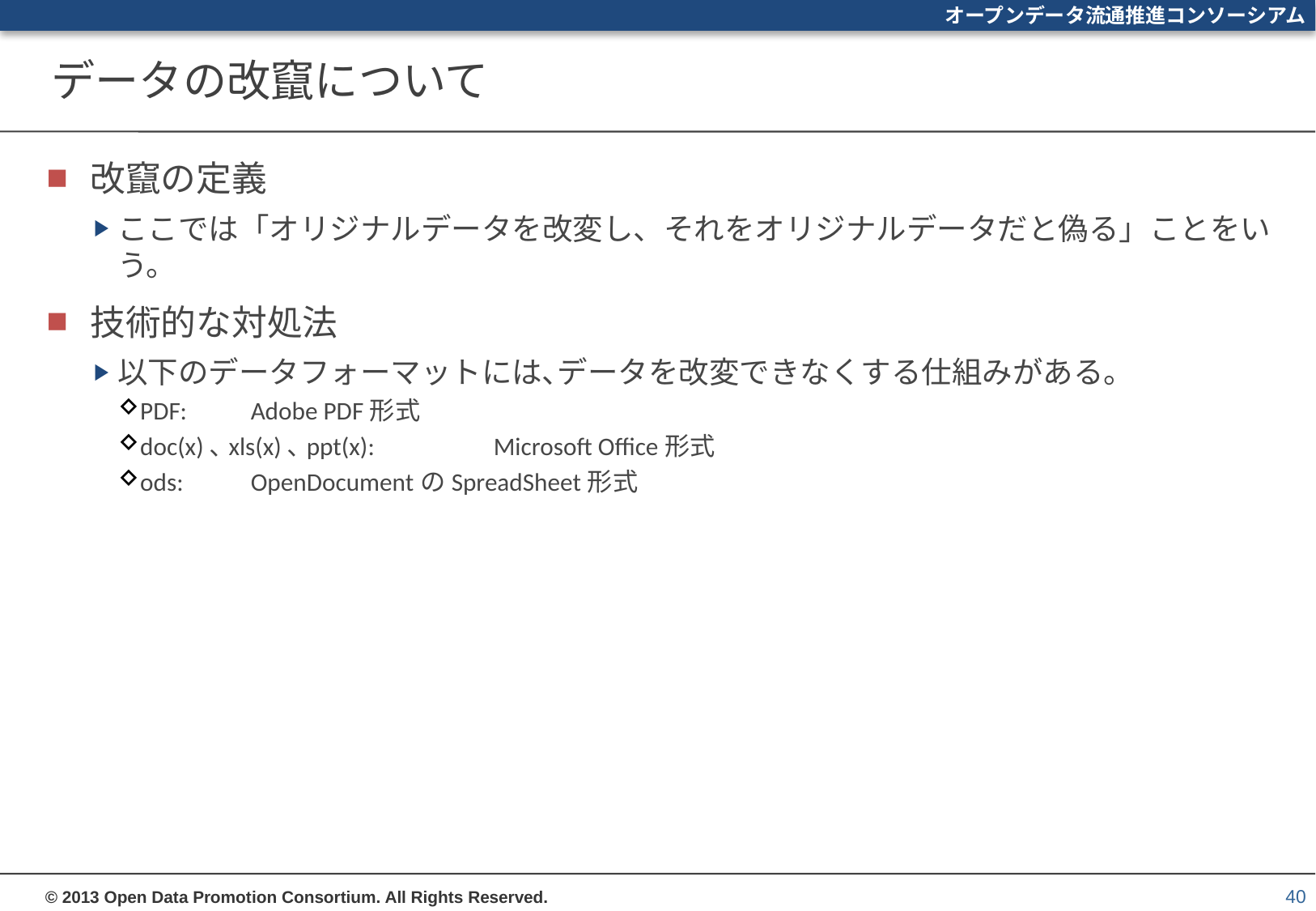

# データの改竄について
改竄の定義
ここでは「オリジナルデータを改変し、それをオリジナルデータだと偽る」ことをいう。
技術的な対処法
以下のデータフォーマットには､データを改変できなくする仕組みがある。
PDF: 		Adobe PDF形式
doc(x)､xls(x)､ppt(x): 	Microsoft Office形式
ods:		OpenDocumentのSpreadSheet形式
40